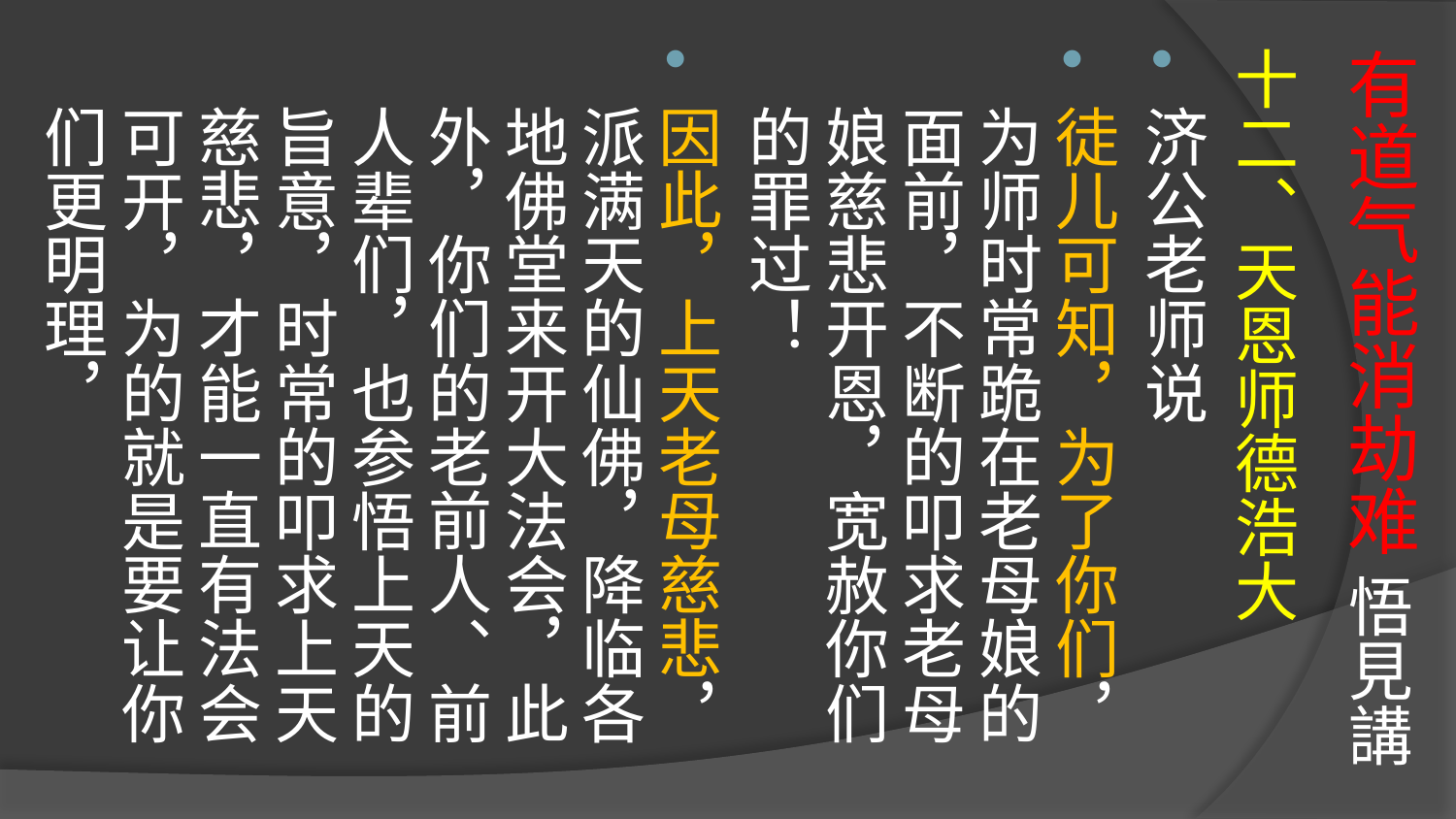

# 有道气能消劫难 悟見講
十二、天恩师德浩大
济公老师说
徒儿可知，为了你们，为师时常跪在老母娘的面前，不断的叩求老母娘慈悲开恩，宽赦你们的罪过！
因此，上天老母慈悲，派满天的仙佛，降临各地佛堂来开大法会，此外，你们的老前人、前人辈们，也参悟上天的旨意，时常的叩求上天慈悲，才能一直有法会可开，为的就是要让你们更明理，